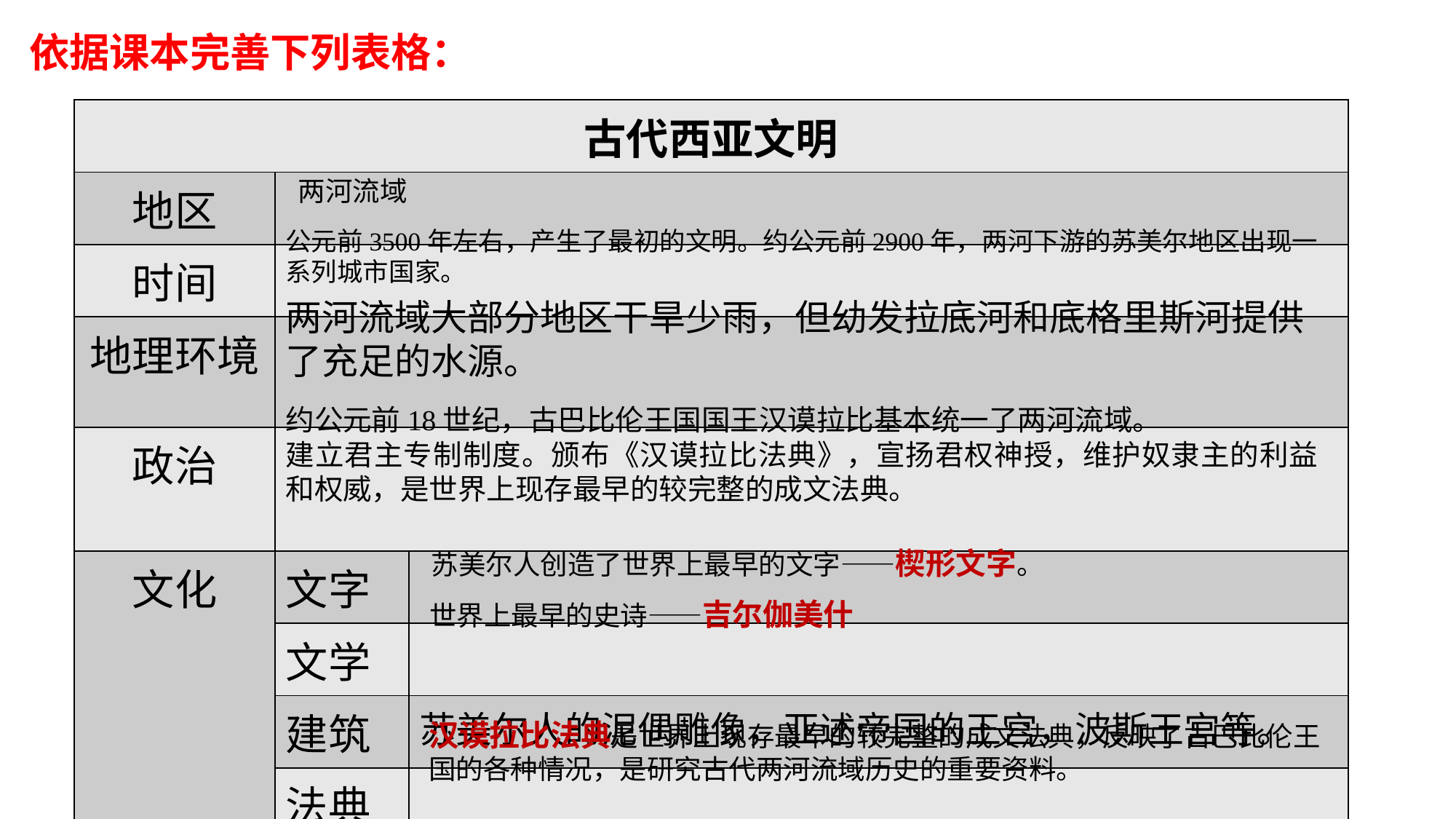

依据课本完善下列表格：
| 古代西亚文明 |  |  |
| --- | --- | --- |
| 地区 |  |  |
| 时间 |  |  |
| 地理环境 |  |  |
| 政治 |  |  |
| 文化 | 文字 |  |
|  | 文学 |  |
|  | 建筑 | 苏美尔人的泥偶雕像，亚述帝国的王宫，波斯王宫等。 |
|  | 法典 |  |
两河流域
公元前3500年左右，产生了最初的文明。约公元前2900年，两河下游的苏美尔地区出现一系列城市国家。
两河流域大部分地区干旱少雨，但幼发拉底河和底格里斯河提供了充足的水源。
约公元前18世纪，古巴比伦王国国王汉谟拉比基本统一了两河流域。
建立君主专制制度。颁布《汉谟拉比法典》，宣扬君权神授，维护奴隶主的利益和权威，是世界上现存最早的较完整的成文法典。
苏美尔人创造了世界上最早的文字——楔形文字。
世界上最早的史诗——吉尔伽美什
汉谟拉比法典是世界上现存最早的较完整的成文法典，反映了古巴比伦王国的各种情况，是研究古代两河流域历史的重要资料。